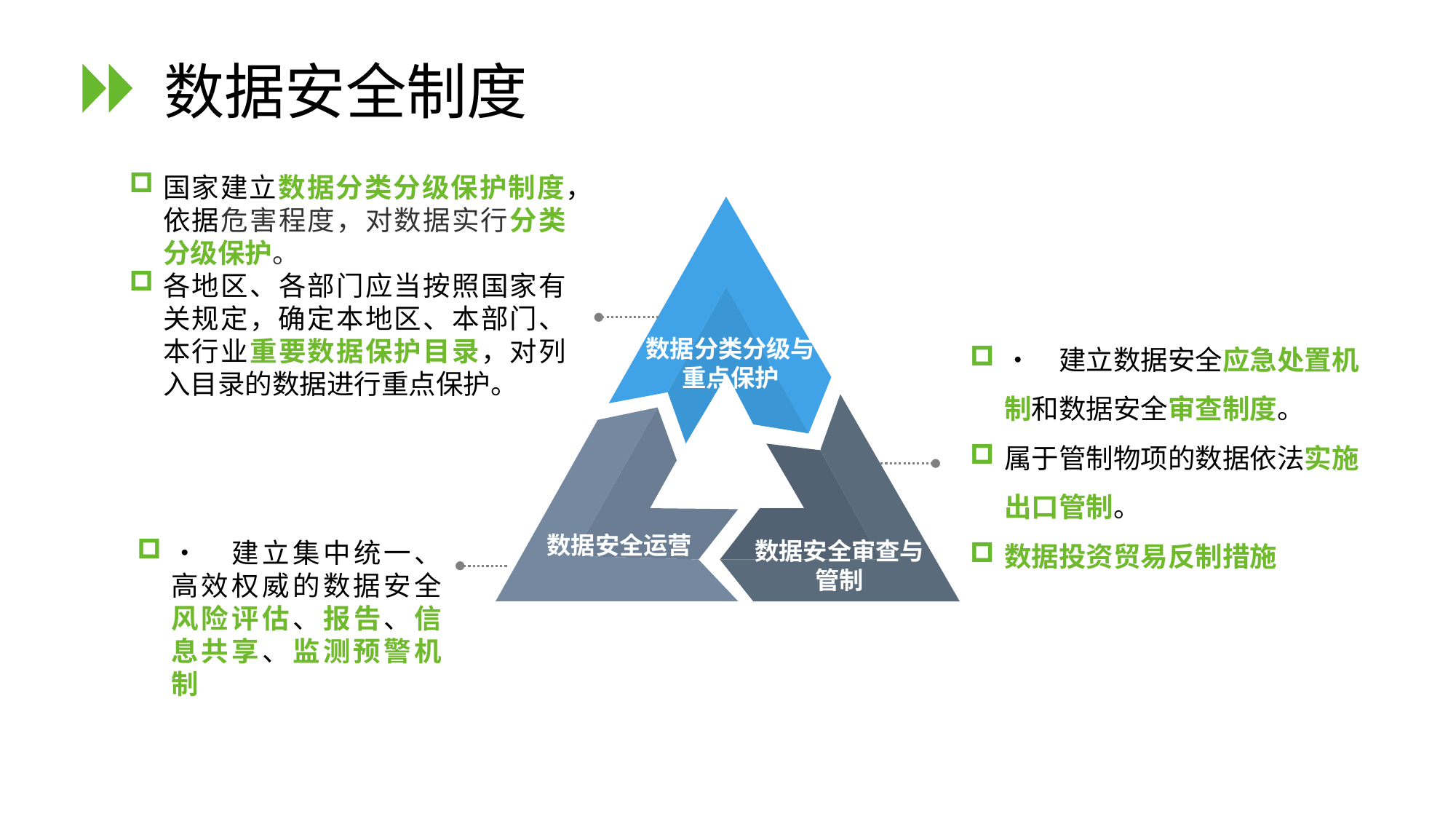

# 数据安全制度
国家建立数据分类分级保护制度，依据危害程度，对数据实行分类分级保护。
各地区、各部门应当按照国家有关规定，确定本地区、本部门、本行业重要数据保护目录，对列入目录的数据进行重点保护。

•	建立数据安全应急处置机制和数据安全审查制度。
属于管制物项的数据依法实施出口管制。
数据投资贸易反制措施

数据分类分级与重点保护
数据安全运营
•	建立集中统一、高效权威的数据安全风险评估、报告、信息共享、监测预警机制
数据安全审查与管制